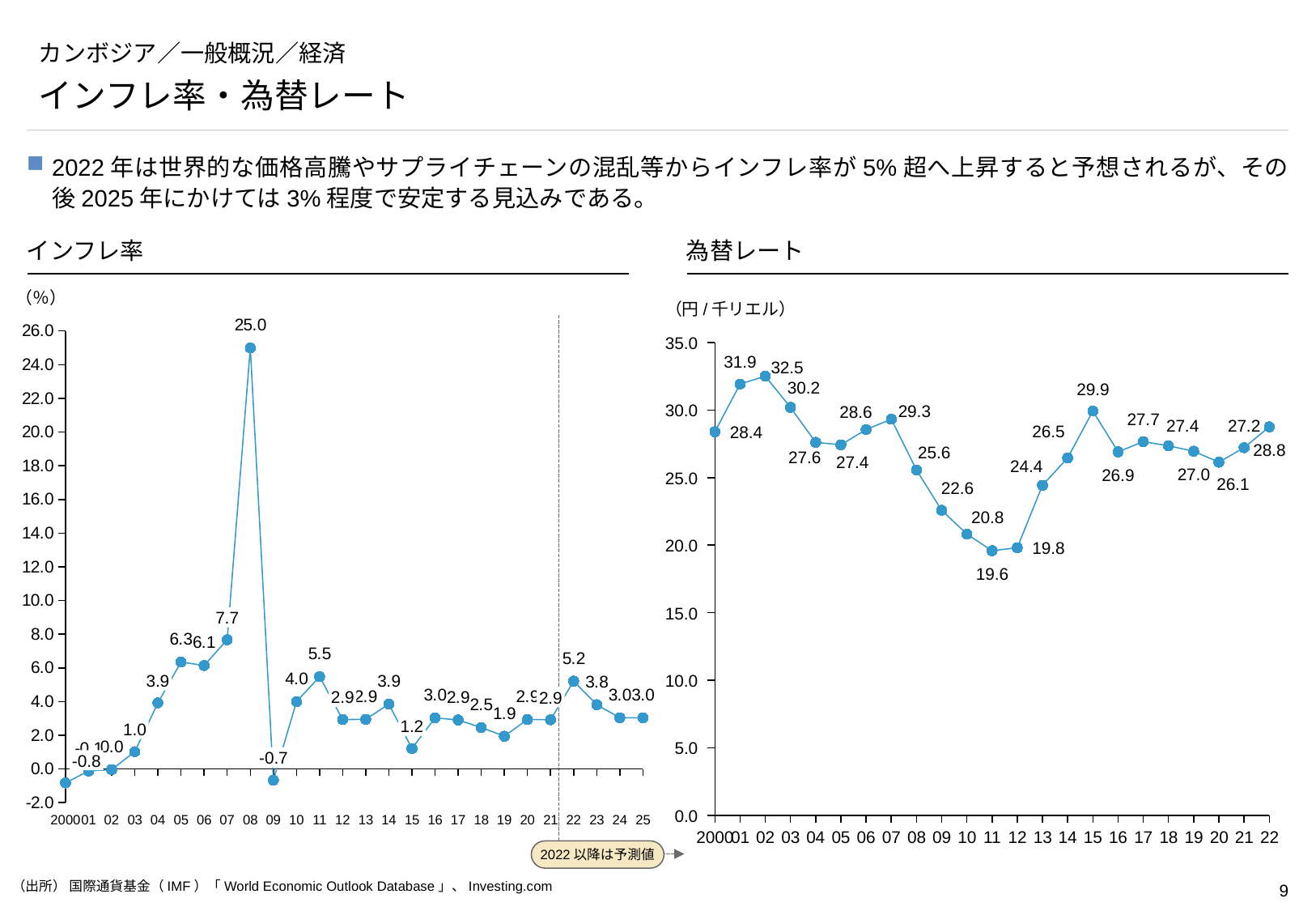

# カンボジア／一般概況／経済
インフレ率・為替レート
2022年は世界的な価格高騰やサプライチェーンの混乱等からインフレ率が5%超へ上昇すると予想されるが、その後2025年にかけては3%程度で安定する見込みである。
インフレ率
為替レート
（％）
（円/千リエル）

### Chart

| Category |  |
|---|---|
2022以降は予測値

### Chart

| Category |  |
|---|---|
35.0
31.9
32.5
30.2
29.9
30.0
29.3
28.6
27.7
27.2
27.4
26.5
28.4
28.8
25.6
27.6
27.4
24.4
27.0
26.9
25.0
26.1
22.6
20.8
20.0
19.8
19.6
15.0
7.7
3.9
10.0
2.9
2.9
1.2
1.0
5.0
-0.7
-0.8
0.0
2000
01
02
03
04
05
06
07
08
09
10
11
12
13
14
15
16
17
18
19
20
21
22
23
24
25
2000
01
02
03
04
05
06
07
08
09
10
11
12
13
14
15
16
17
18
19
20
21
22
（出所） 国際通貨基金（IMF）「World Economic Outlook Database」、Investing.com